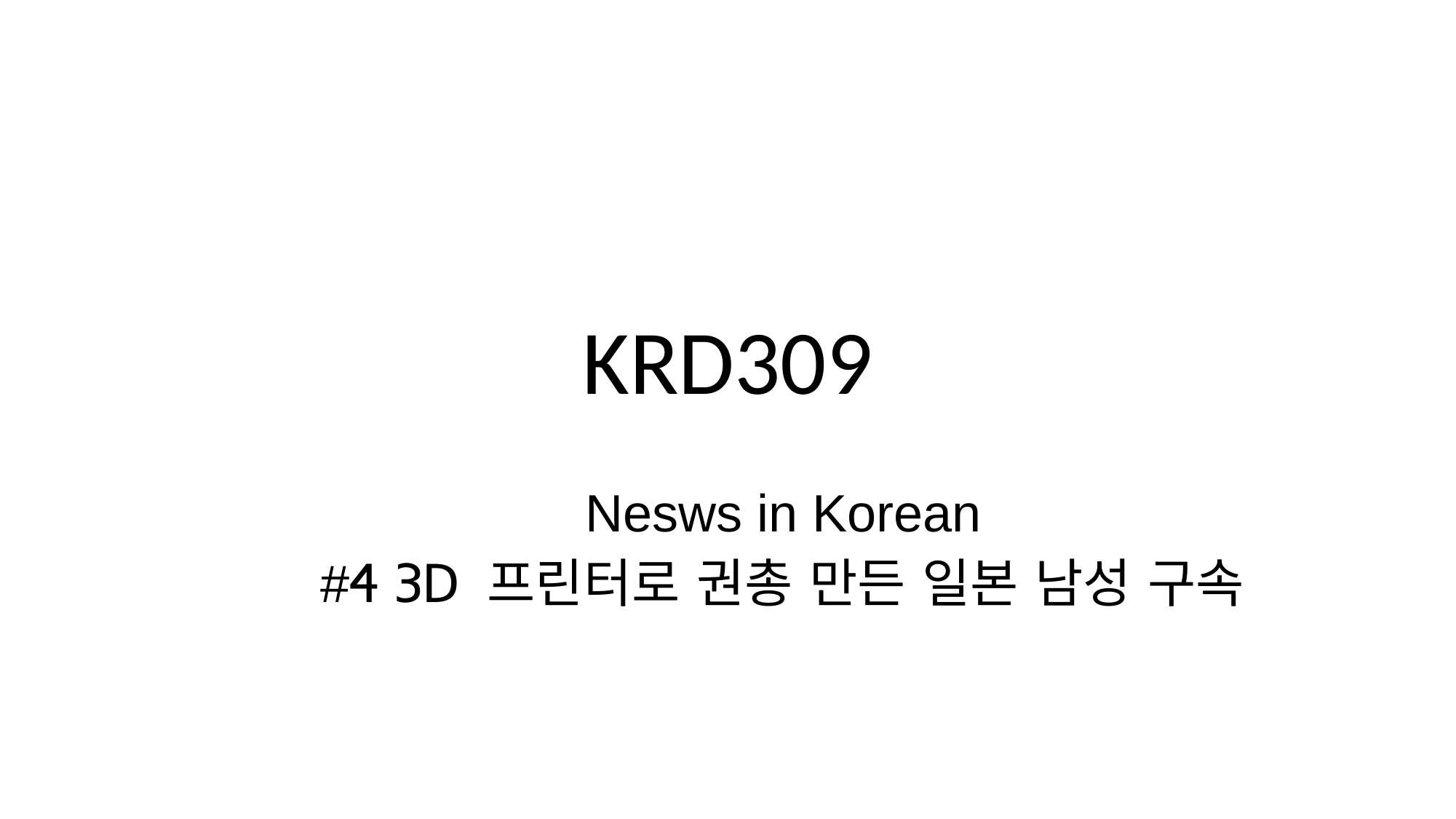

# KRD309
Nesws in Korean
#4 3D 프린터로 권총 만든 일본 남성 구속